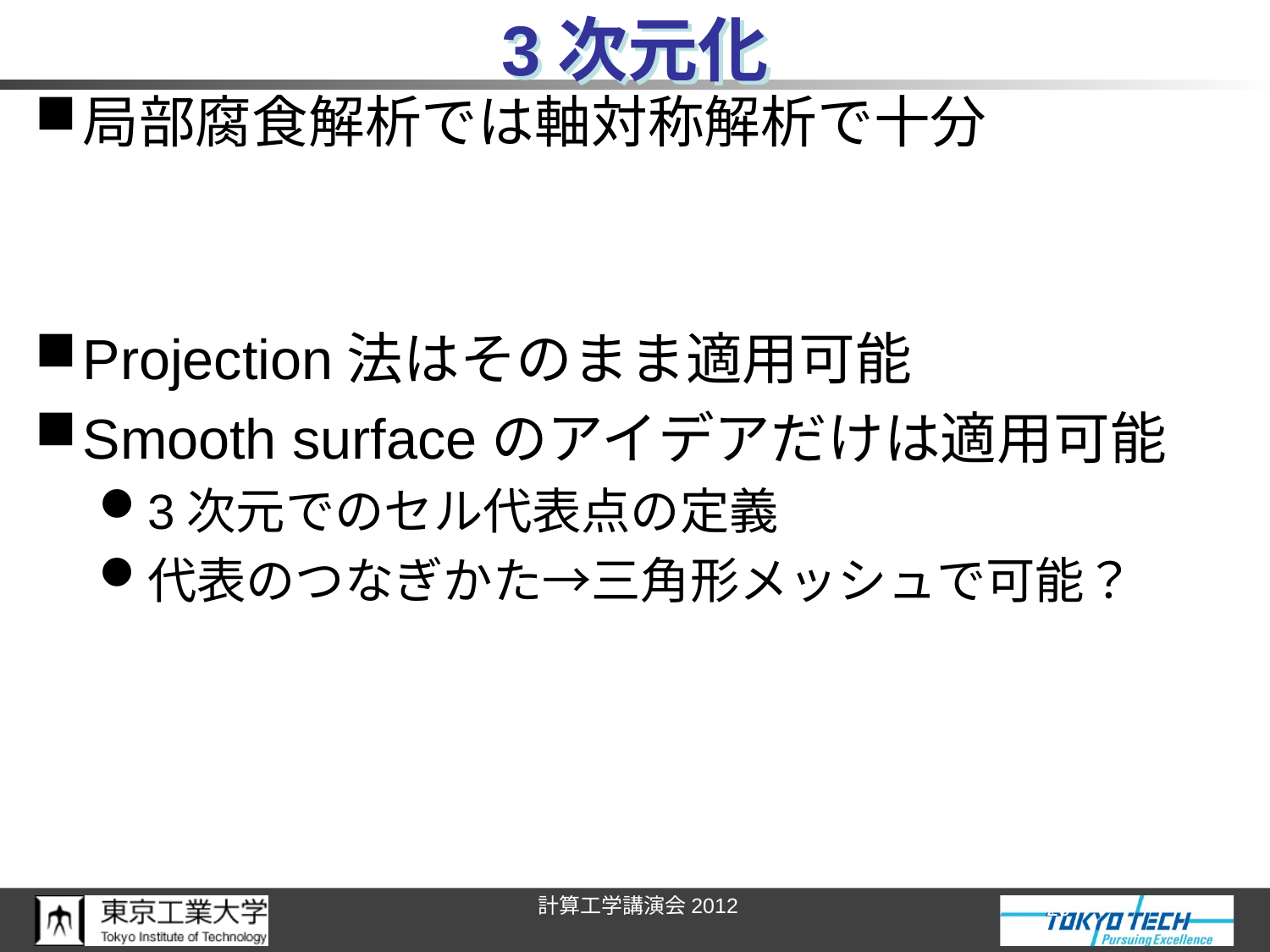

# 3次元化
局部腐食解析では軸対称解析で十分

Projection法はそのまま適用可能
Smooth surfaceのアイデアだけは適用可能
3次元でのセル代表点の定義
代表のつなぎかた→三角形メッシュで可能？
26